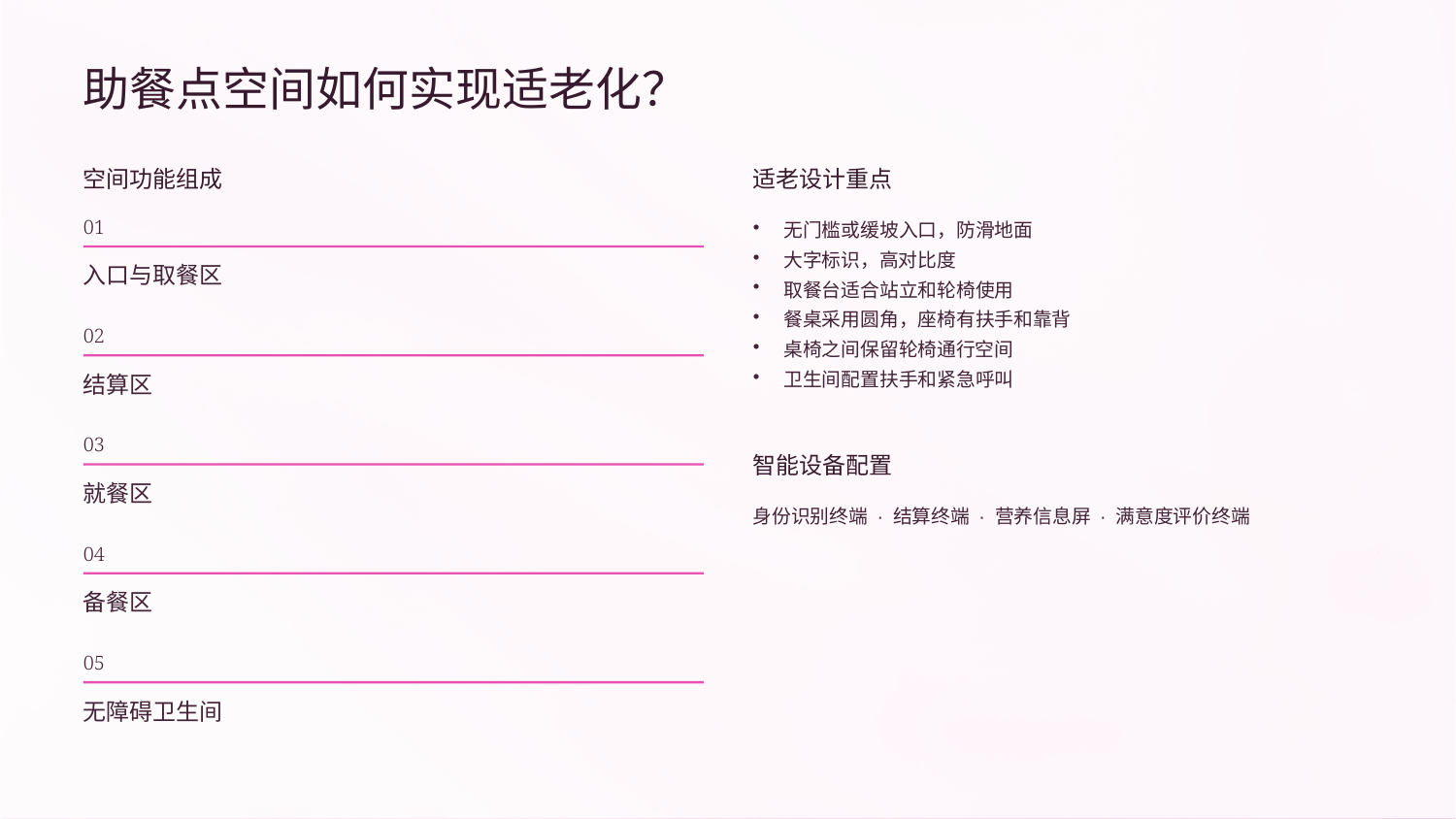

助餐点空间如何实现适老化？
空间功能组成
适老设计重点
无门槛或缓坡入口，防滑地面
大字标识，高对比度
取餐台适合站立和轮椅使用
餐桌采用圆角，座椅有扶手和靠背
桌椅之间保留轮椅通行空间
卫生间配置扶手和紧急呼叫
01

入口与取餐区
02

结算区
03
智能设备配置

就餐区
身份识别终端 · 结算终端 · 营养信息屏 · 满意度评价终端
04

备餐区
05

无障碍卫生间